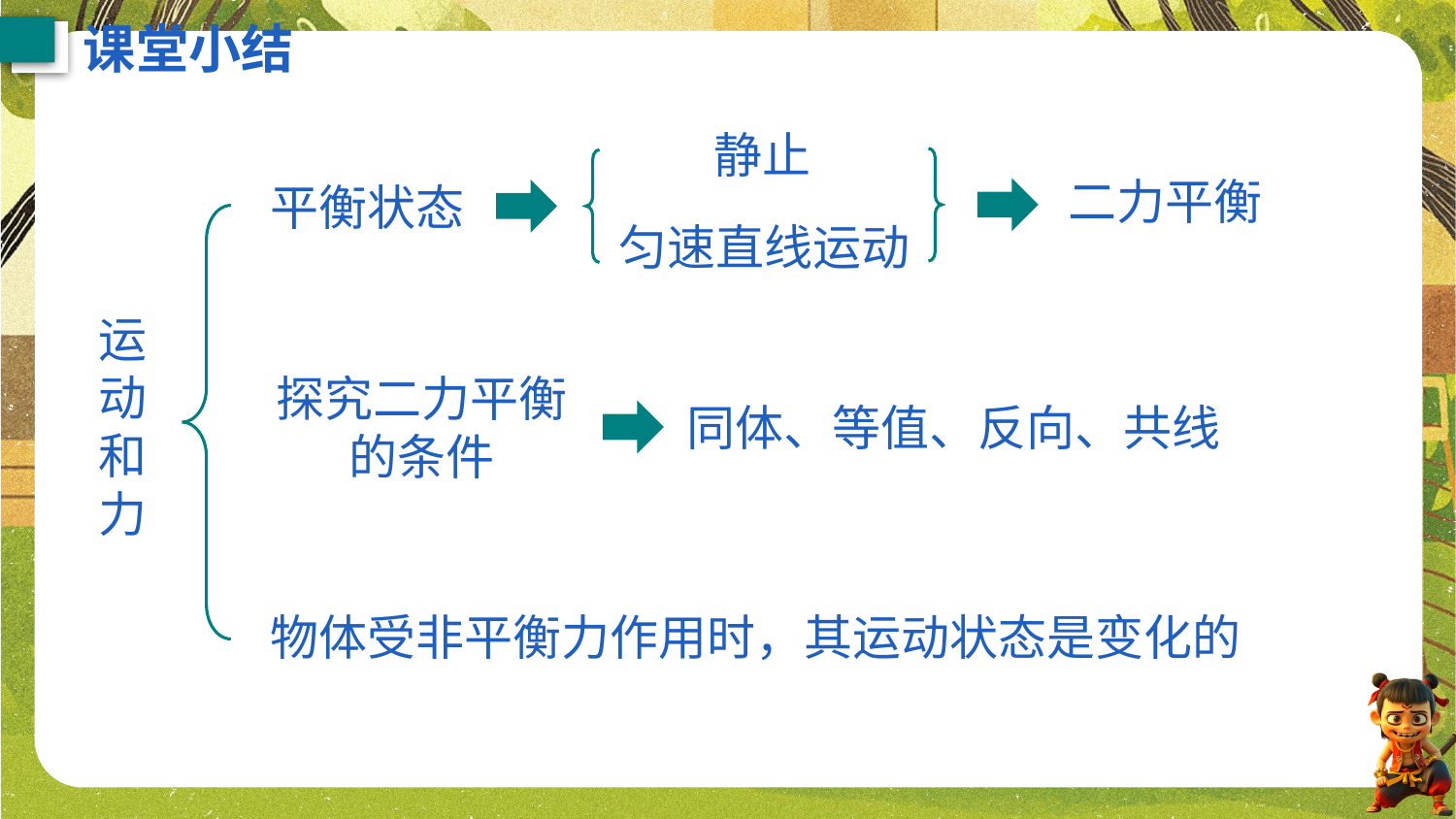

课堂小结

静止

二力平衡
平衡状态

匀速直线运动
运动和力
探究二力平衡的条件
同体、等值、反向、共线

物体受非平衡力作用时，其运动状态是变化的